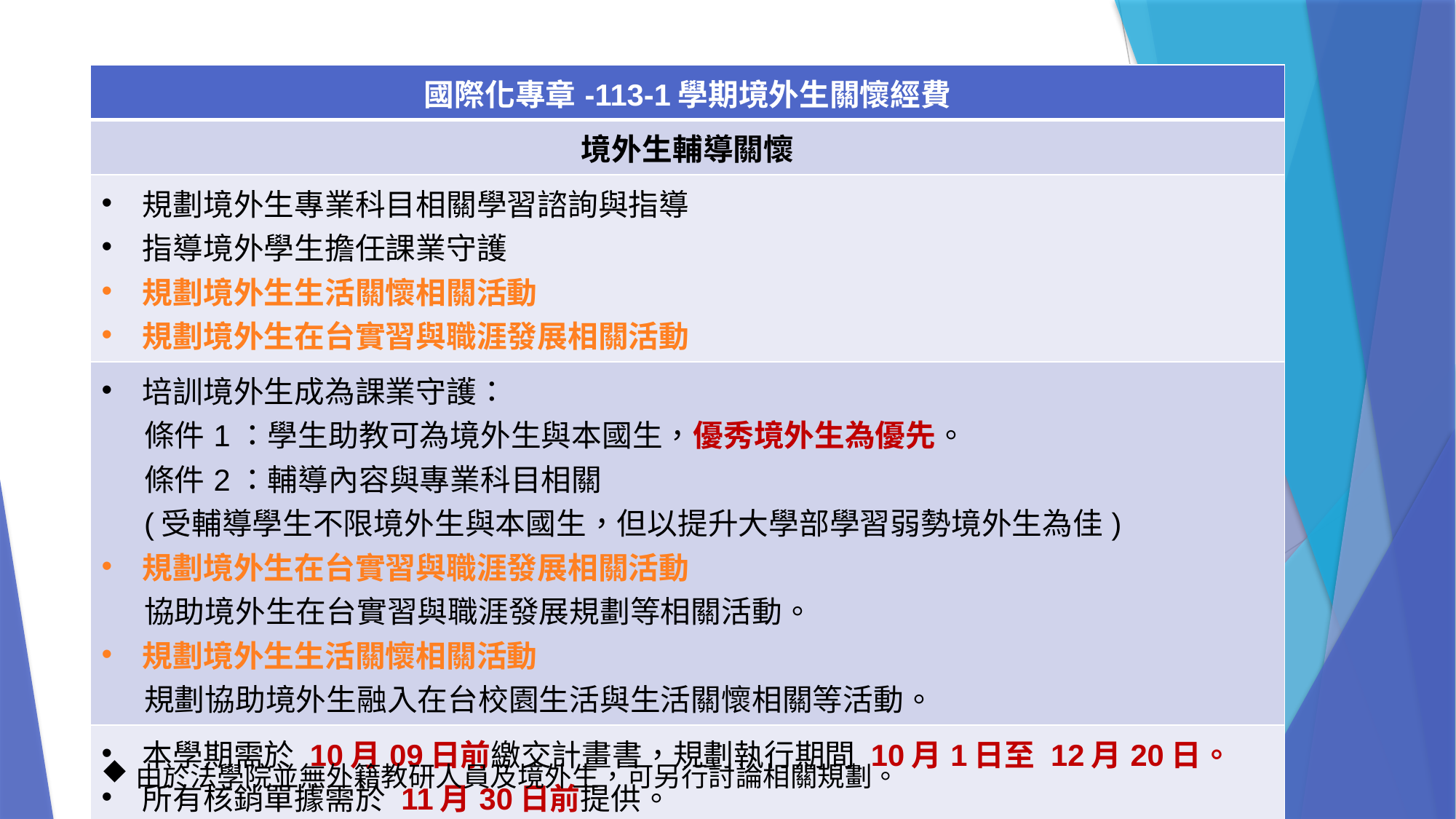

| 國際化專章-113-1學期境外生關懷經費 |
| --- |
| 境外生輔導關懷 |
| 規劃境外生專業科目相關學習諮詢與指導 指導境外學生擔任課業守護 規劃境外生生活關懷相關活動 規劃境外生在台實習與職涯發展相關活動 |
| 培訓境外生成為課業守護： 條件1：學生助教可為境外生與本國生，優秀境外生為優先。 條件2：輔導內容與專業科目相關 (受輔導學生不限境外生與本國生，但以提升大學部學習弱勢境外生為佳) 規劃境外生在台實習與職涯發展相關活動 協助境外生在台實習與職涯發展規劃等相關活動。 規劃境外生生活關懷相關活動 規劃協助境外生融入在台校園生活與生活關懷相關等活動。 |
| 本學期需於 10月09日前繳交計畫書，規劃執行期間 10月1日至 12月20日。 所有核銷單據需於 11月30日前提供。 |
由於法學院並無外籍教研人員及境外生，可另行討論相關規劃。